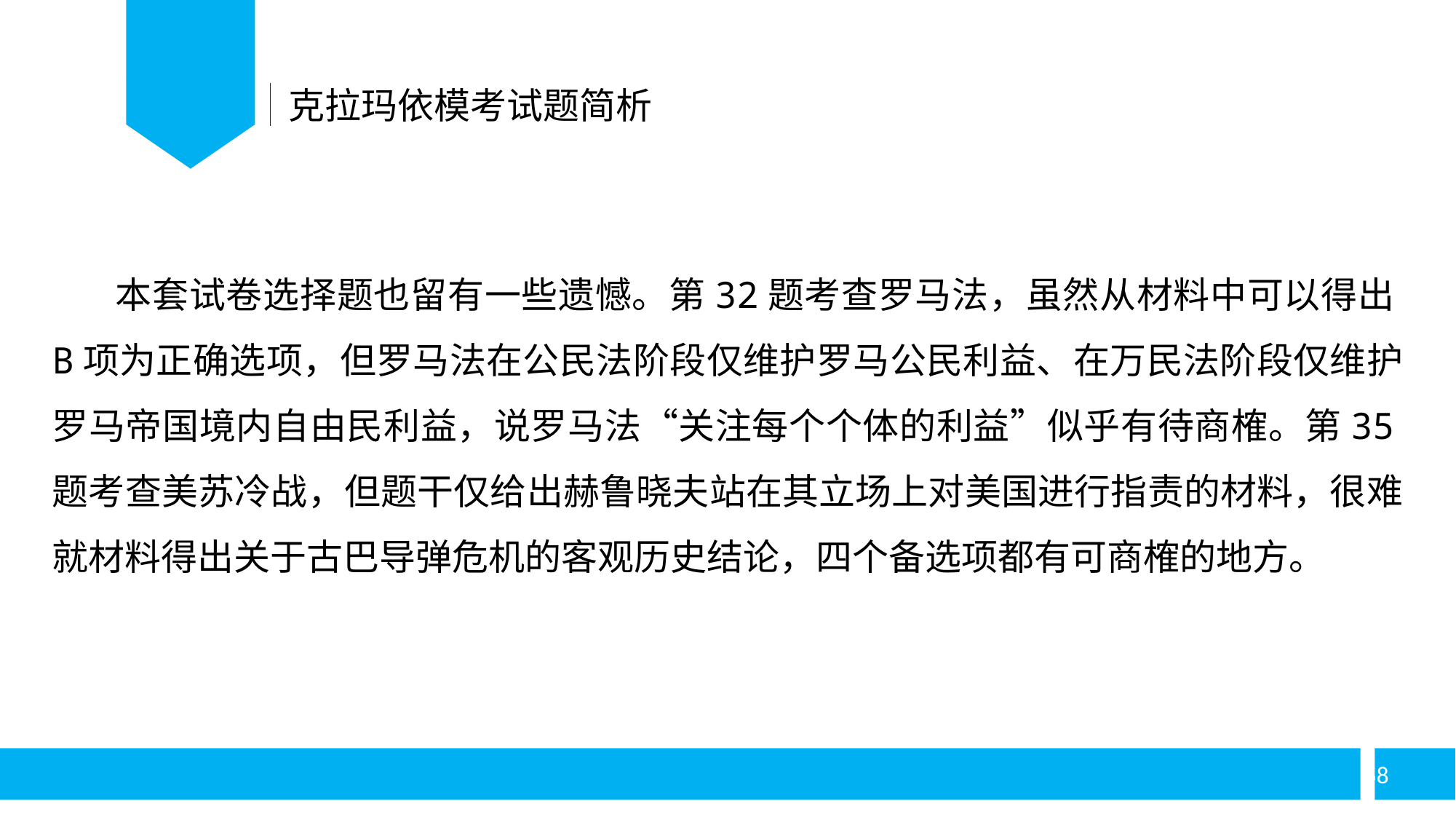

克拉玛依模考试题简析
  本套试卷选择题也留有一些遗憾。第32题考查罗马法，虽然从材料中可以得出B项为正确选项，但罗马法在公民法阶段仅维护罗马公民利益、在万民法阶段仅维护罗马帝国境内自由民利益，说罗马法“关注每个个体的利益”似乎有待商榷。第35题考查美苏冷战，但题干仅给出赫鲁晓夫站在其立场上对美国进行指责的材料，很难就材料得出关于古巴导弹危机的客观历史结论，四个备选项都有可商榷的地方。